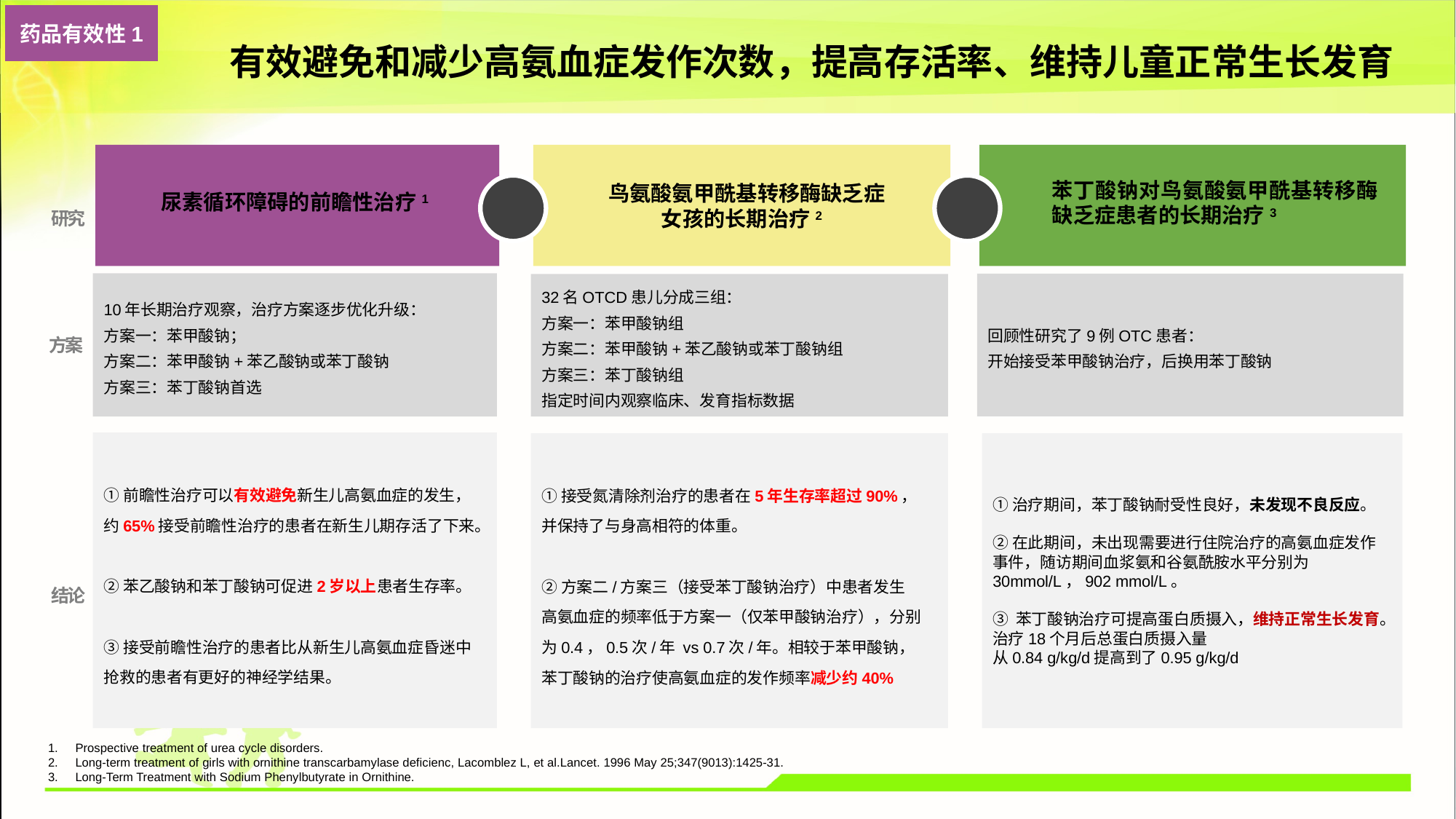

药品有效性1
有效避免和减少高氨血症发作次数，提高存活率、维持儿童正常生长发育

 鸟氨酸氨甲酰基转移酶缺乏症
女孩的长期治疗2

苯丁酸钠对鸟氨酸氨甲酰基转移酶缺乏症患者的长期治疗3

尿素循环障碍的前瞻性治疗1
研究
10年长期治疗观察，治疗方案逐步优化升级：
方案一：苯甲酸钠；
方案二：苯甲酸钠+苯乙酸钠或苯丁酸钠
方案三：苯丁酸钠首选
回顾性研究了9例OTC患者：
开始接受苯甲酸钠治疗，后换用苯丁酸钠
32名OTCD患儿分成三组：
方案一：苯甲酸钠组
方案二：苯甲酸钠+苯乙酸钠或苯丁酸钠组
方案三：苯丁酸钠组
指定时间内观察临床、发育指标数据
方案
①前瞻性治疗可以有效避免新生儿高氨血症的发生，
约65%接受前瞻性治疗的患者在新生儿期存活了下来。

②苯乙酸钠和苯丁酸钠可促进2岁以上患者生存率。

③接受前瞻性治疗的患者比从新生儿高氨血症昏迷中
抢救的患者有更好的神经学结果。
①接受氮清除剂治疗的患者在5年生存率超过90%，
并保持了与身高相符的体重。

②方案二/方案三（接受苯丁酸钠治疗）中患者发生
高氨血症的频率低于方案一（仅苯甲酸钠治疗），分别
为0.4，0.5次/年 vs 0.7次/年。相较于苯甲酸钠，
苯丁酸钠的治疗使高氨血症的发作频率减少约40%
①治疗期间，苯丁酸钠耐受性良好，未发现不良反应。

②在此期间，未出现需要进行住院治疗的高氨血症发作
事件，随访期间血浆氨和谷氨酰胺水平分别为
30mmol/L，902 mmol/L。

③ 苯丁酸钠治疗可提高蛋白质摄入，维持正常生长发育。
治疗18个月后总蛋白质摄入量
从0.84 g/kg/d提高到了0.95 g/kg/d
结论
Prospective treatment of urea cycle disorders.
Long-term treatment of girls with ornithine transcarbamylase deficienc, Lacomblez L, et al.Lancet. 1996 May 25;347(9013):1425-31.
Long-Term Treatment with Sodium Phenylbutyrate in Ornithine.